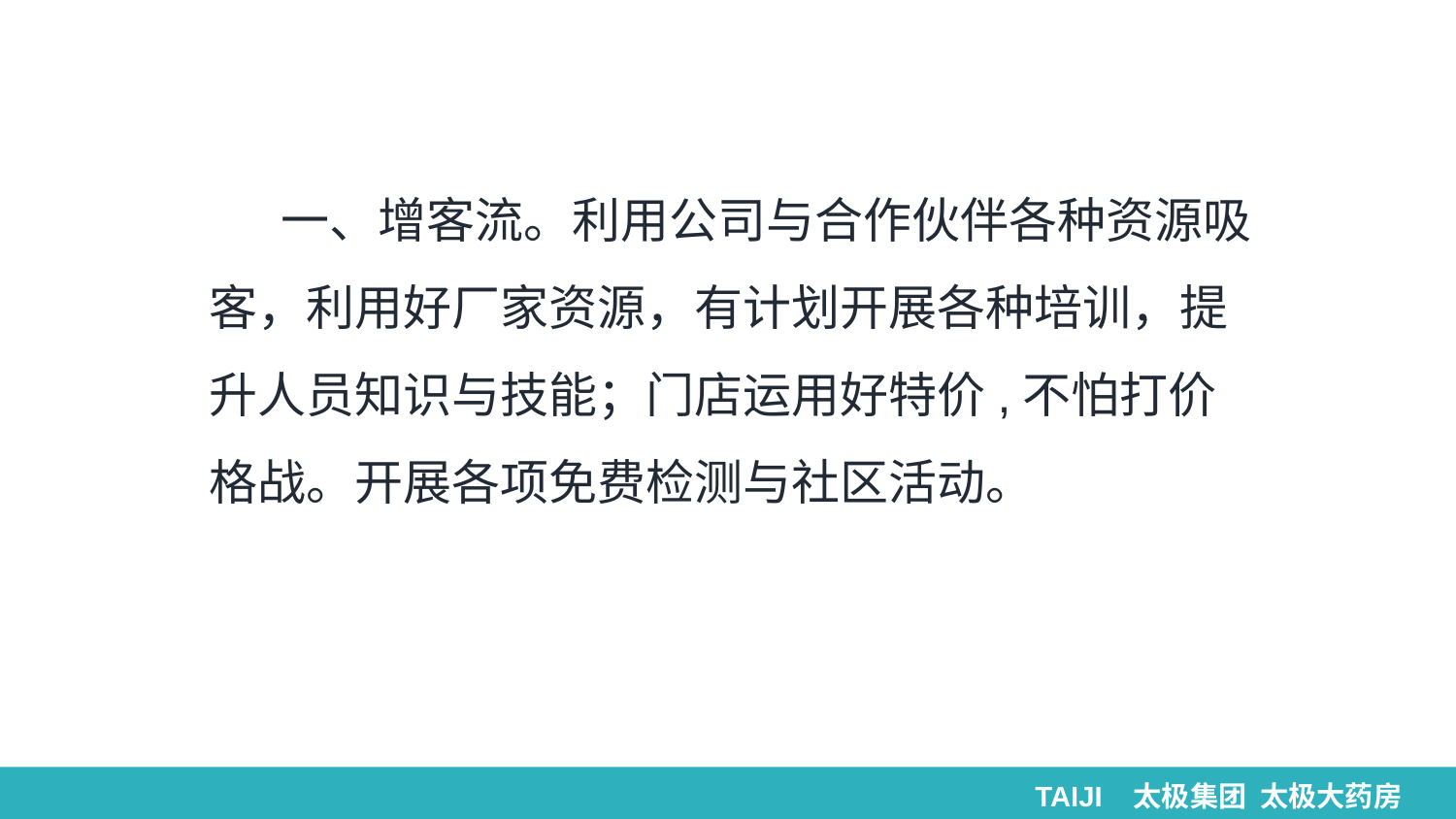

一、增客流。利用公司与合作伙伴各种资源吸客，利用好厂家资源，有计划开展各种培训，提升人员知识与技能；门店运用好特价,不怕打价格战。开展各项免费检测与社区活动。

TAIJI   太极集团  太极大药房